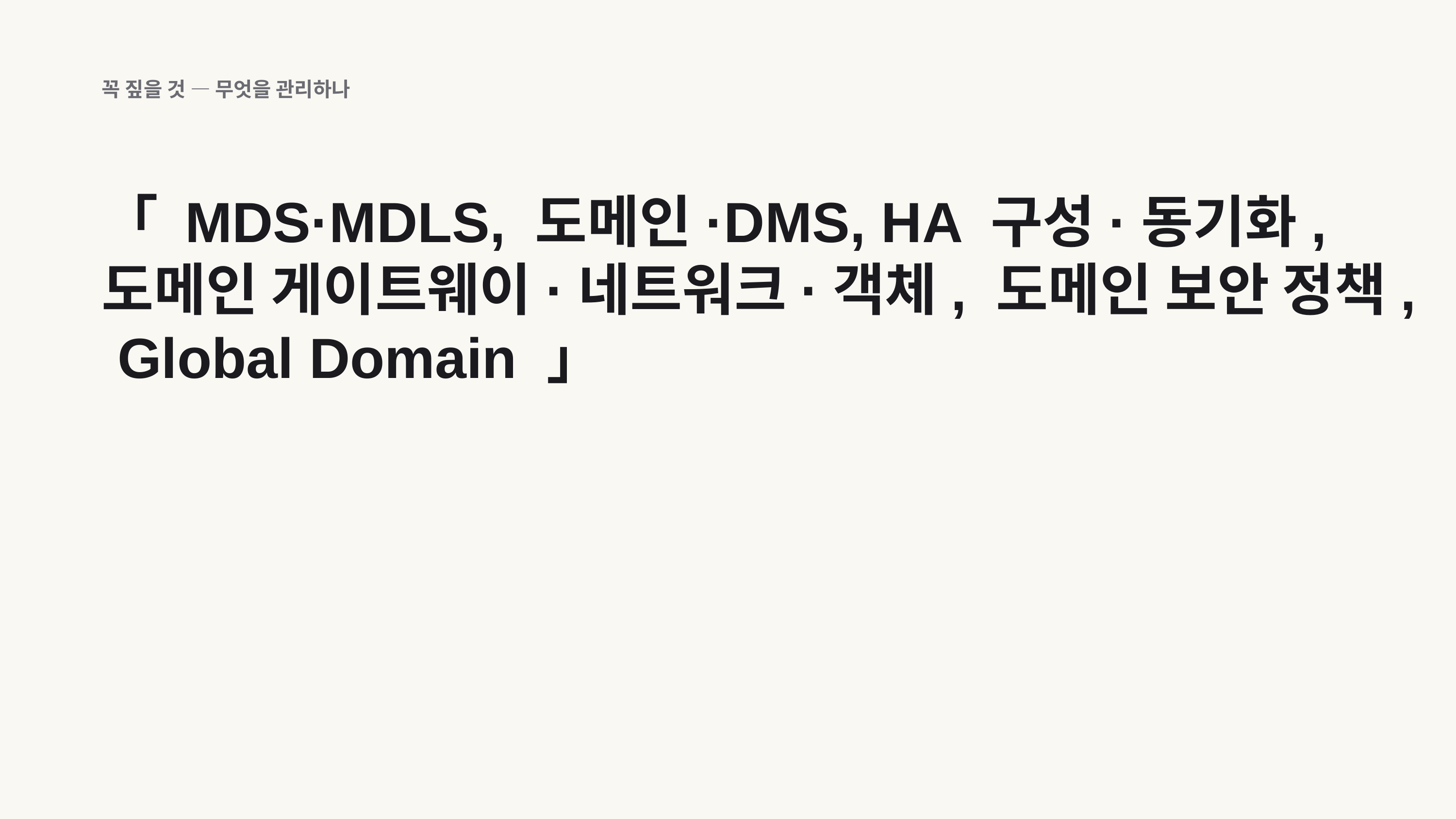

꼭 짚을 것 — 무엇을 관리하나
「 MDS·MDLS, 도메인·DMS, HA 구성·동기화, 도메인 게이트웨이·네트워크·객체, 도메인 보안 정책, Global Domain 」